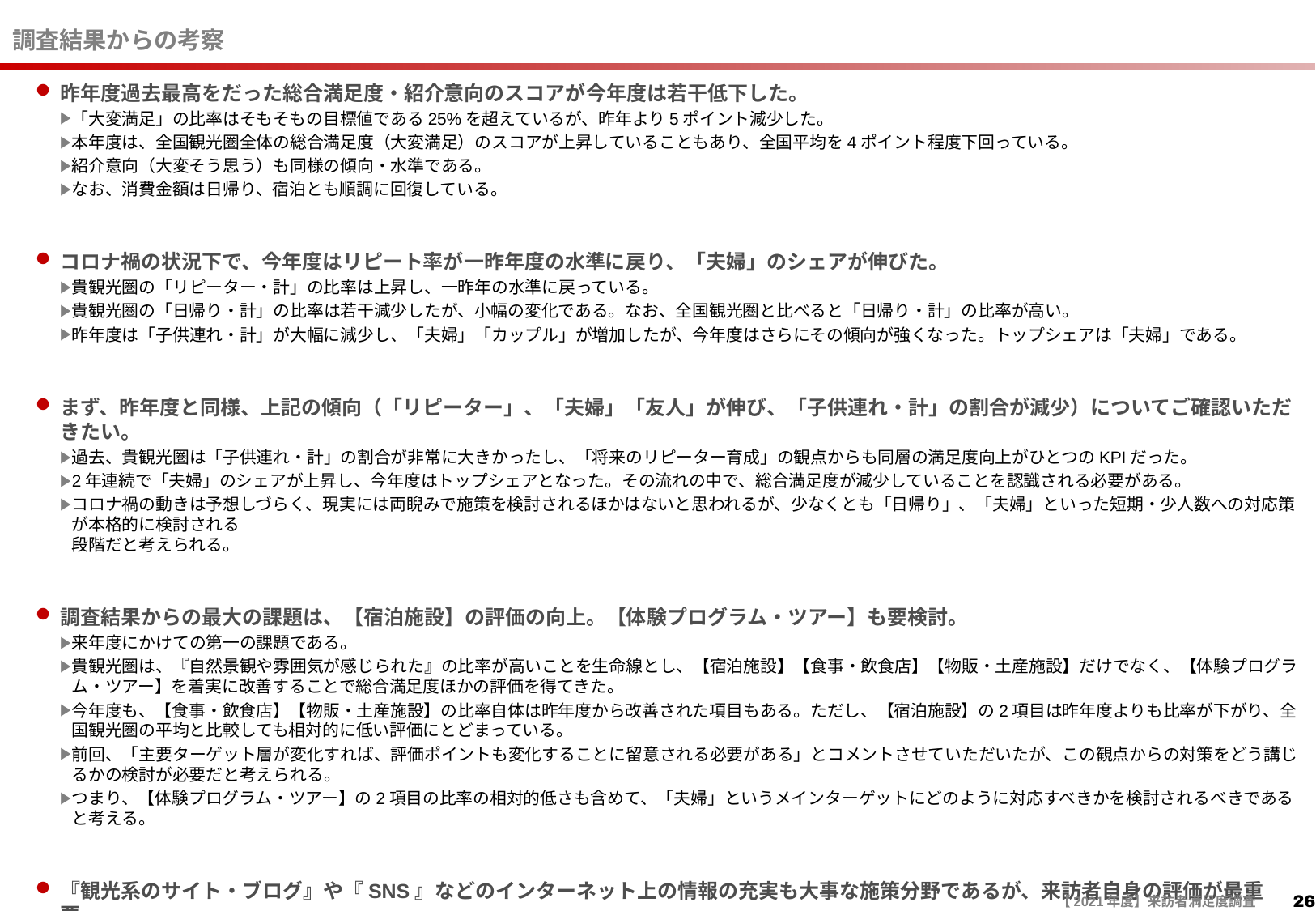

# 調査結果からの考察
昨年度過去最高をだった総合満足度・紹介意向のスコアが今年度は若干低下した。
「大変満足」の比率はそもそもの目標値である25%を超えているが、昨年より5ポイント減少した。
本年度は、全国観光圏全体の総合満足度（大変満足）のスコアが上昇していることもあり、全国平均を4ポイント程度下回っている。
紹介意向（大変そう思う）も同様の傾向・水準である。
なお、消費金額は日帰り、宿泊とも順調に回復している。

コロナ禍の状況下で、今年度はリピート率が一昨年度の水準に戻り、「夫婦」のシェアが伸びた。
貴観光圏の「リピーター・計」の比率は上昇し、一昨年の水準に戻っている。
貴観光圏の「日帰り・計」の比率は若干減少したが、小幅の変化である。なお、全国観光圏と比べると「日帰り・計」の比率が高い。
昨年度は「子供連れ・計」が大幅に減少し、「夫婦」「カップル」が増加したが、今年度はさらにその傾向が強くなった。トップシェアは「夫婦」である。

まず、昨年度と同様、上記の傾向（「リピーター」、「夫婦」「友人」が伸び、「子供連れ・計」の割合が減少）についてご確認いただきたい。
過去、貴観光圏は「子供連れ・計」の割合が非常に大きかったし、「将来のリピーター育成」の観点からも同層の満足度向上がひとつのKPIだった。
2年連続で「夫婦」のシェアが上昇し、今年度はトップシェアとなった。その流れの中で、総合満足度が減少していることを認識される必要がある。
コロナ禍の動きは予想しづらく、現実には両睨みで施策を検討されるほかはないと思われるが、少なくとも「日帰り」、「夫婦」といった短期・少人数への対応策が本格的に検討される
段階だと考えられる。

調査結果からの最大の課題は、【宿泊施設】の評価の向上。【体験プログラム・ツアー】も要検討。
来年度にかけての第一の課題である。
貴観光圏は、『自然景観や雰囲気が感じられた』の比率が高いことを生命線とし、【宿泊施設】【食事・飲食店】【物販・土産施設】だけでなく、【体験プログラム・ツアー】を着実に改善することで総合満足度ほかの評価を得てきた。
今年度も、【食事・飲食店】【物販・土産施設】の比率自体は昨年度から改善された項目もある。ただし、【宿泊施設】の2項目は昨年度よりも比率が下がり、全国観光圏の平均と比較しても相対的に低い評価にとどまっている。
前回、「主要ターゲット層が変化すれば、評価ポイントも変化することに留意される必要がある」とコメントさせていただいたが、この観点からの対策をどう講じるかの検討が必要だと考えられる。
つまり、【体験プログラム・ツアー】の2項目の比率の相対的低さも含めて、「夫婦」というメインターゲットにどのように対応すべきかを検討されるべきであると考える。

『観光系のサイト・ブログ』や『SNS』などのインターネット上の情報の充実も大事な施策分野であるが、来訪者自身の評価が最重要。
同行者の「夫婦」「カップル」「友だち」の比率が無視できなくなった状況下で、『観光系のサイト・ブログ』や『SNS』の比率が上昇を続けている。
しかし、最も利用率が伸びたのは『以前来訪した際の自身の経験』である。
貴観光圏は全国でもリピーター比率が高い観光圏のひとつであるが、この層の総合満足度を上げることが安定的な顧客を確保するうえで極めて重要である。

26
【2021年度】来訪者満足度調査